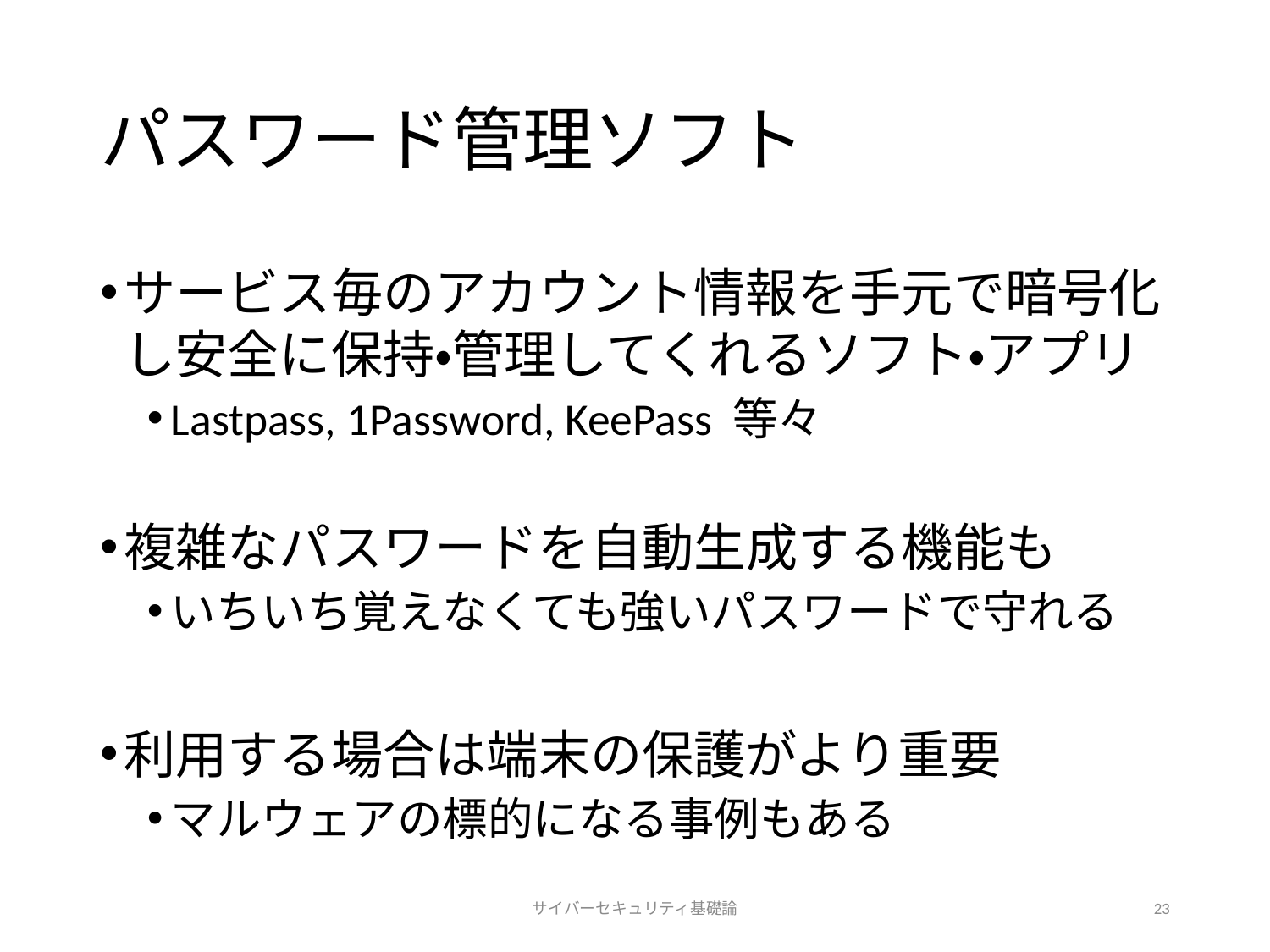

# パスワード管理ソフト
サービス毎のアカウント情報を手元で暗号化し安全に保持・管理してくれるソフト・アプリ
Lastpass, 1Password, KeePass 等々

複雑なパスワードを自動生成する機能も
いちいち覚えなくても強いパスワードで守れる

利用する場合は端末の保護がより重要
マルウェアの標的になる事例もある
サイバーセキュリティ基礎論
23